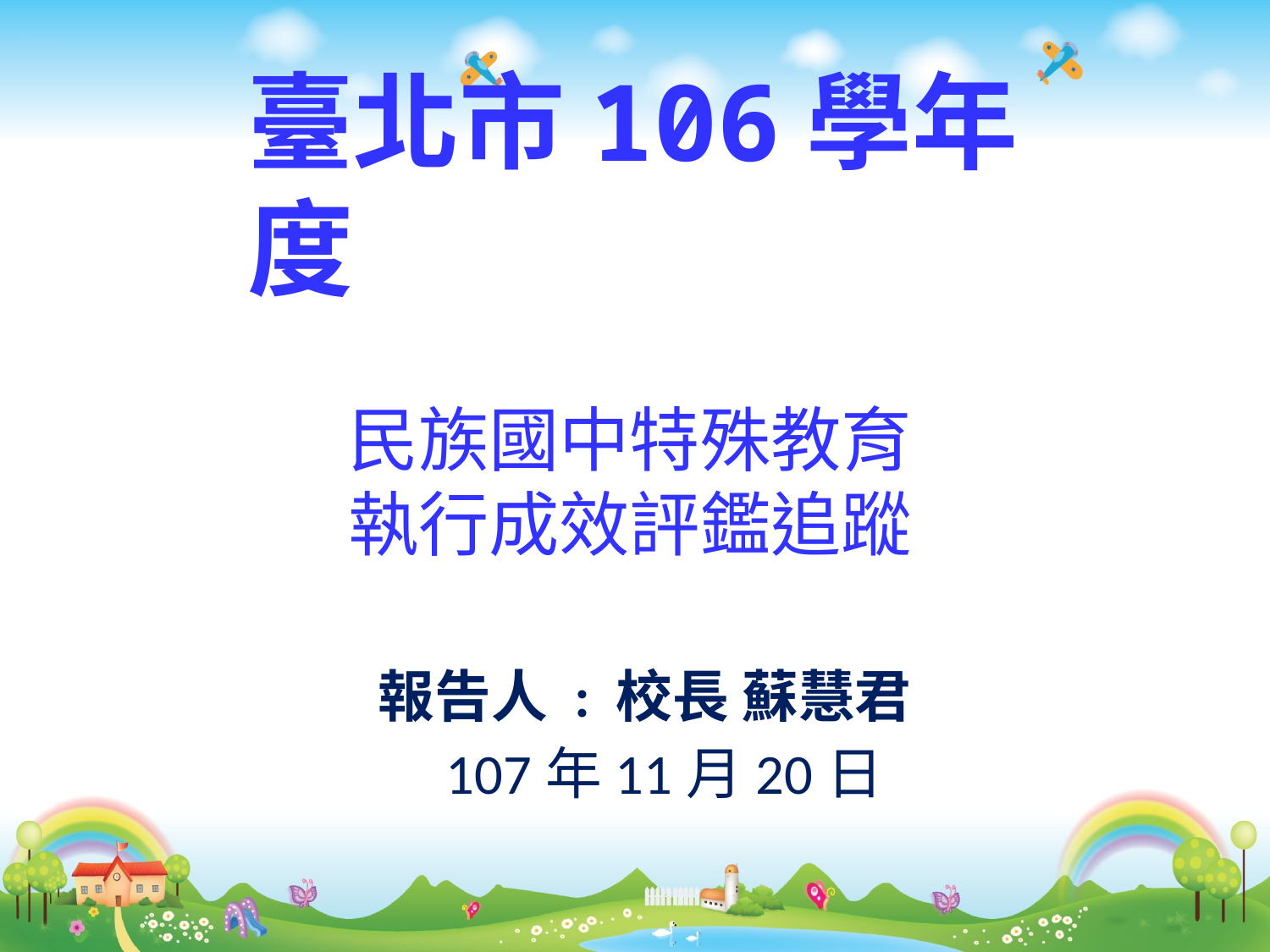

臺北市106學年度
# 民族國中特殊教育 執行成效評鑑追蹤
報告人 : 校長 蘇慧君
107年11月20日